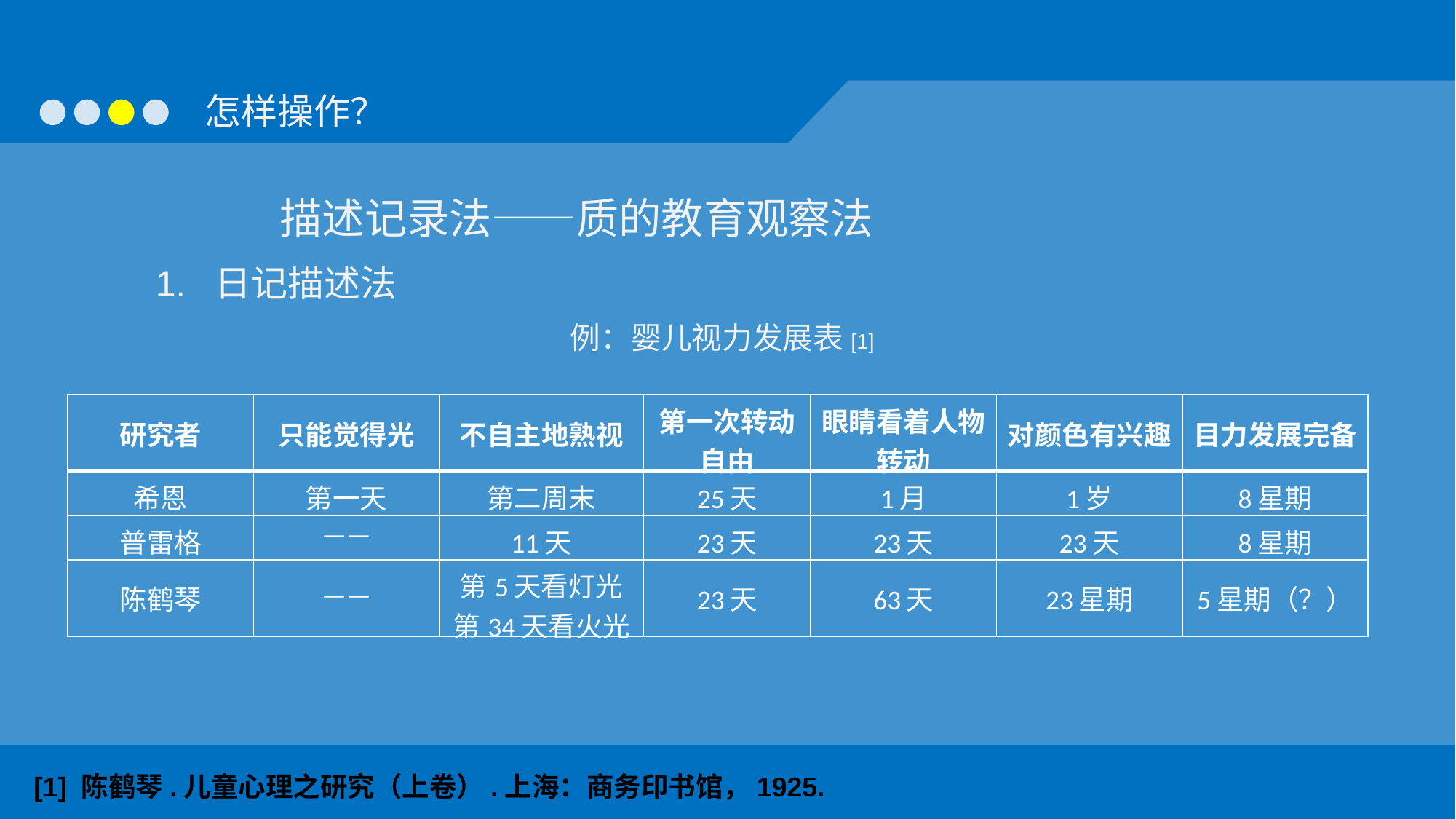

描述记录法——质的教育观察法
1.  日记描述法
例：婴儿视力发展表[1]

| 研究者 | 只能觉得光 | 不自主地熟视 | 第一次转动自由 | 眼睛看着人物转动 | 对颜色有兴趣 | 目力发展完备 |
| --- | --- | --- | --- | --- | --- | --- |
| 希恩 | 第一天 | 第二周末 | 25天 | 1月 | 1岁 | 8星期 |
| 普雷格 | —— | 11天 | 23天 | 23天 | 23天 | 8星期 |
| 陈鹤琴 | —— | 第5天看灯光 第34天看火光 | 23天 | 63天 | 23星期 | 5星期（？） |
[1] 陈鹤琴.儿童心理之研究（上卷）.上海：商务印书馆，1925.